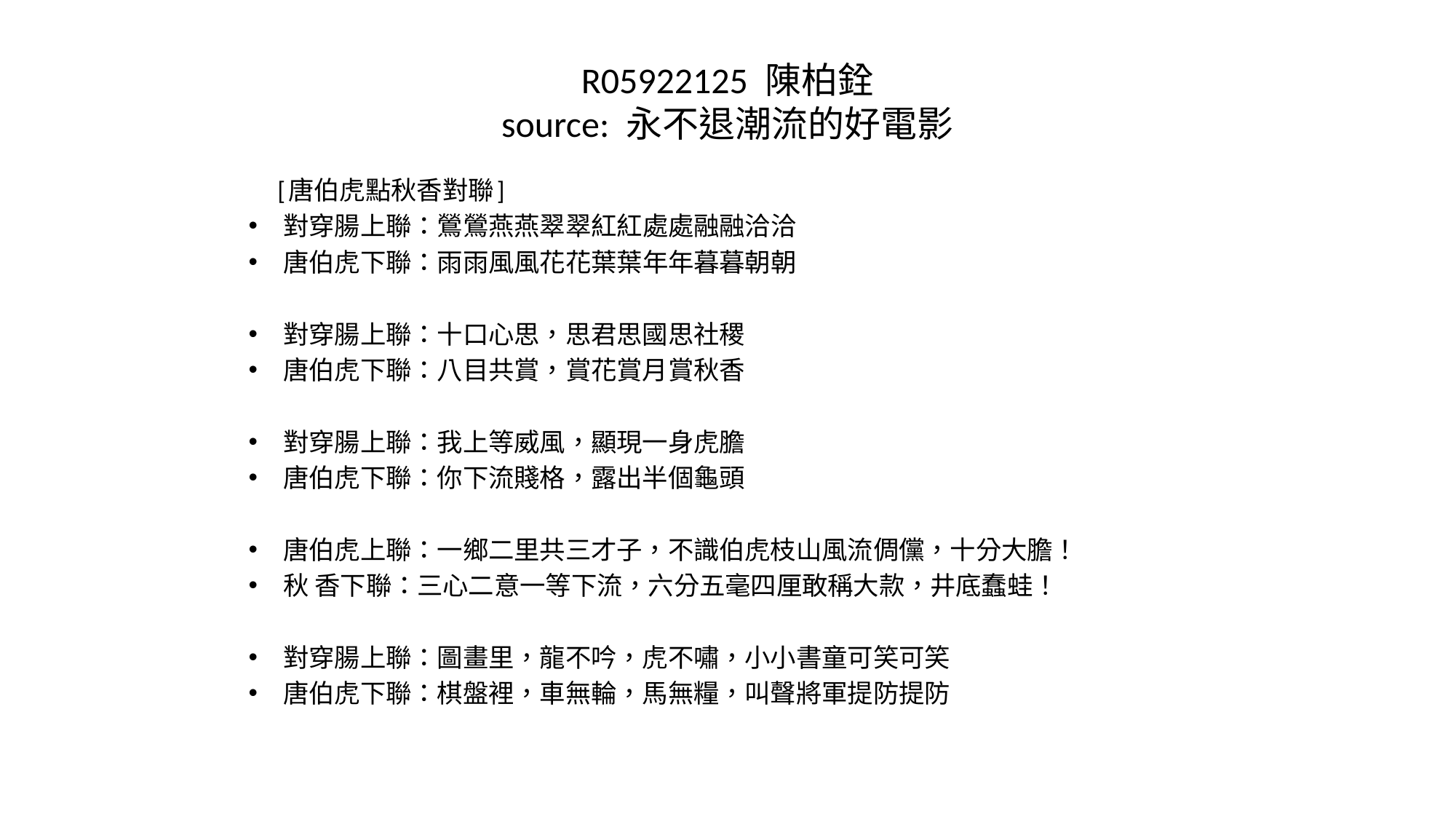

# R05922125 陳柏銓 source: 永不退潮流的好電影
　[唐伯虎點秋香對聯]
對穿腸上聯：鶯鶯燕燕翠翠紅紅處處融融洽洽
唐伯虎下聯：雨雨風風花花葉葉年年暮暮朝朝

對穿腸上聯：十口心思，思君思國思社稷
唐伯虎下聯：八目共賞，賞花賞月賞秋香

對穿腸上聯：我上等威風，顯現一身虎膽
唐伯虎下聯：你下流賤格，露出半個龜頭

唐伯虎上聯：一鄉二里共三才子，不識伯虎枝山風流倜儻，十分大膽！
秋 香下聯：三心二意一等下流，六分五毫四厘敢稱大款，井底蠢蛙！

對穿腸上聯：圖畫里，龍不吟，虎不嘯，小小書童可笑可笑
唐伯虎下聯：棋盤裡，車無輪，馬無糧，叫聲將軍提防提防